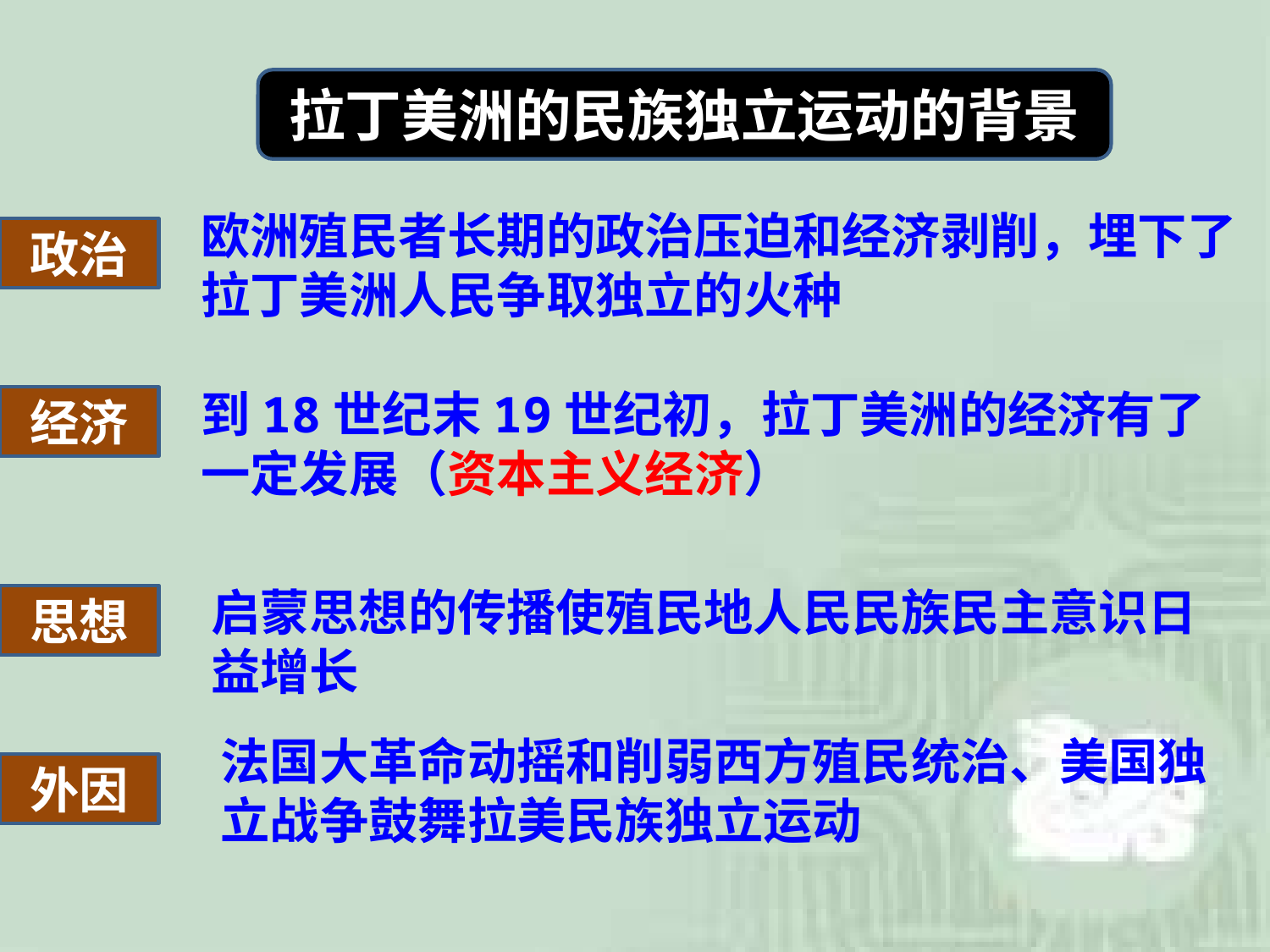

拉丁美洲的民族独立运动的背景
欧洲殖民者长期的政治压迫和经济剥削，埋下了拉丁美洲人民争取独立的火种
政治
到18世纪末19世纪初，拉丁美洲的经济有了一定发展（资本主义经济）
经济
启蒙思想的传播使殖民地人民民族民主意识日益增长
思想
法国大革命动摇和削弱西方殖民统治、美国独立战争鼓舞拉美民族独立运动
外因